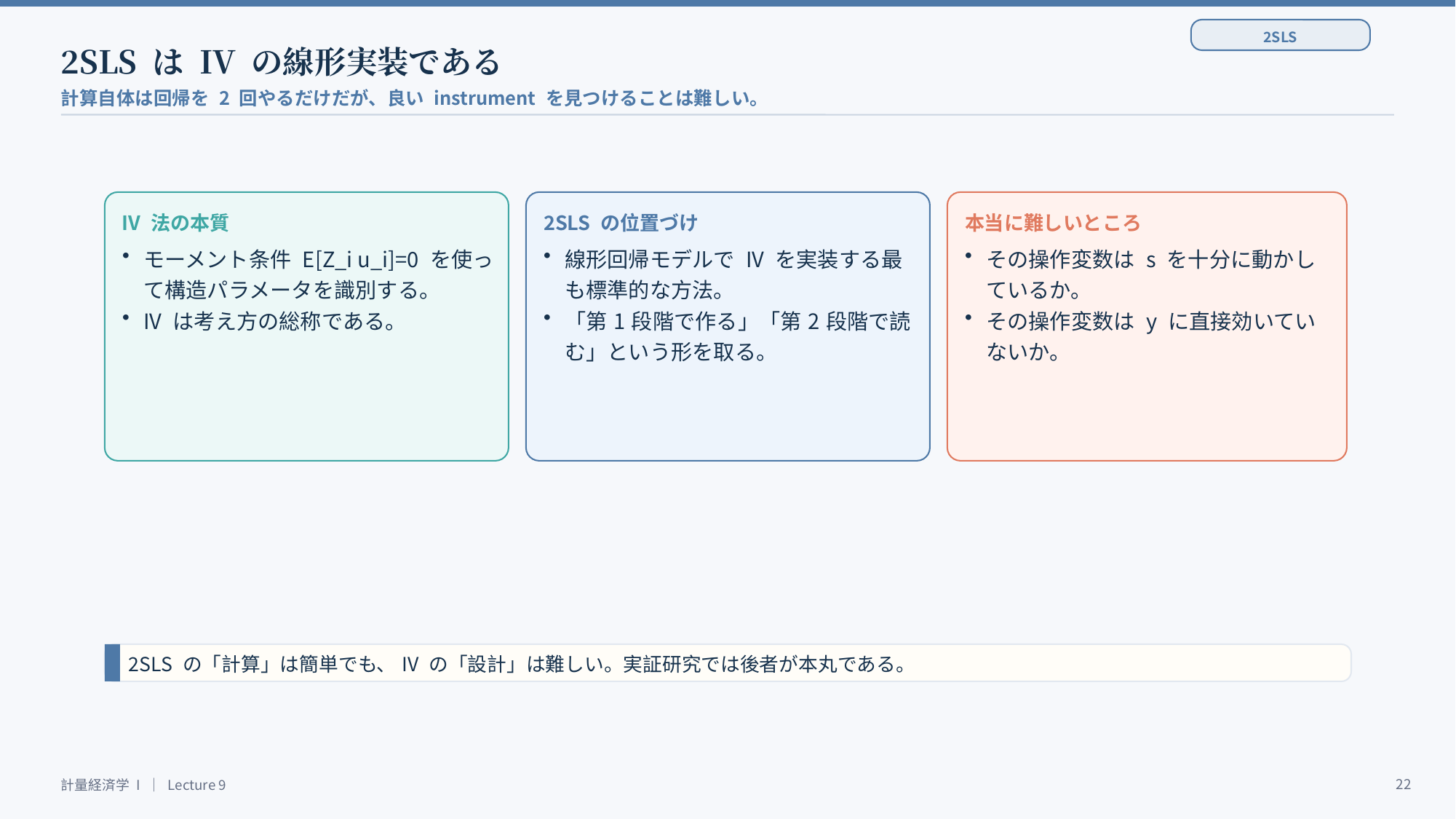

2SLS
2SLS は IV の線形実装である
計算自体は回帰を 2 回やるだけだが、良い instrument を見つけることは難しい。

IV 法の本質
2SLS の位置づけ
本当に難しいところ
モーメント条件 E[Z_i u_i]=0 を使って構造パラメータを識別する。
IV は考え方の総称である。
線形回帰モデルで IV を実装する最も標準的な方法。
「第1段階で作る」「第2段階で読む」という形を取る。
その操作変数は s を十分に動かしているか。
その操作変数は y に直接効いていないか。

2SLS の「計算」は簡単でも、IV の「設計」は難しい。実証研究では後者が本丸である。
22
計量経済学 I ｜ Lecture 9